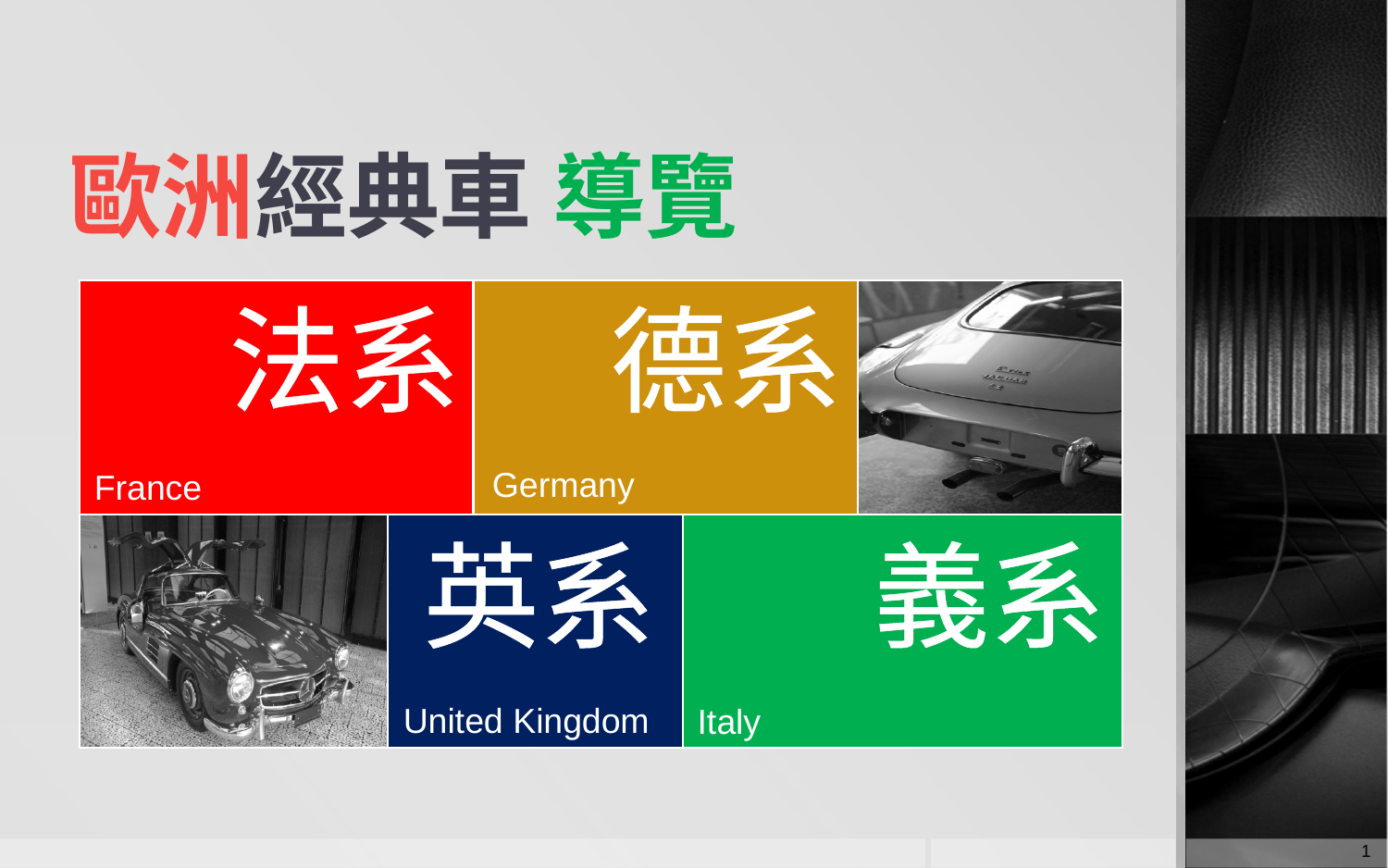

# 歐洲經典車 導覽

Germany
France

United Kingdom
Italy
法系
德系
義系
英系
1